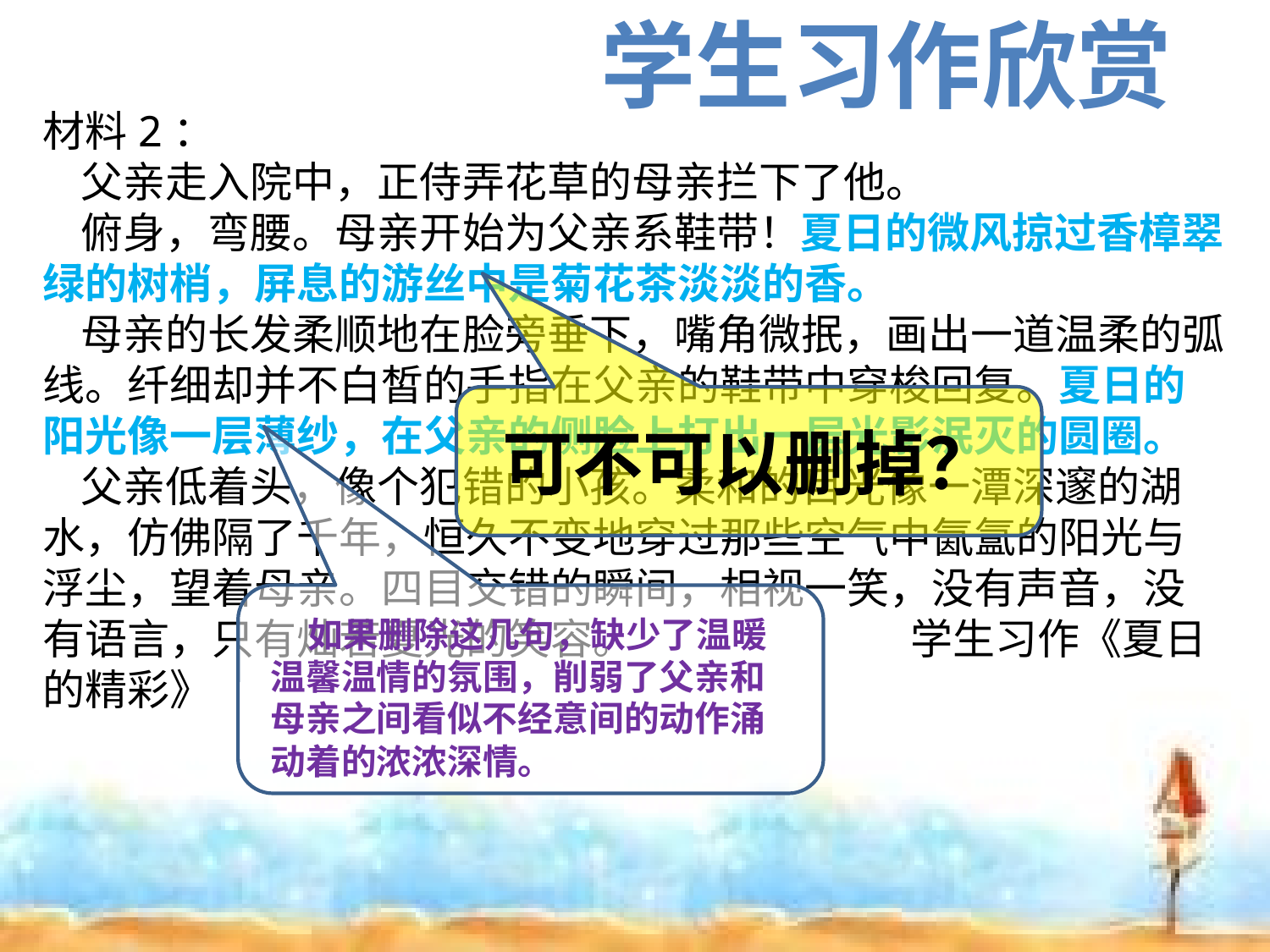

学生习作欣赏
材料2：
   父亲走入院中，正侍弄花草的母亲拦下了他。
   俯身，弯腰。母亲开始为父亲系鞋带！夏日的微风掠过香樟翠绿的树梢，屏息的游丝中是菊花茶淡淡的香。
   母亲的长发柔顺地在脸旁垂下，嘴角微抿，画出一道温柔的弧线。纤细却并不白皙的手指在父亲的鞋带中穿梭回复。夏日的阳光像一层薄纱，在父亲的侧脸上打出一层光影泯灭的圆圈。
   父亲低着头，像个犯错的小孩。柔和的目光像一潭深邃的湖水，仿佛隔了千年，恒久不变地穿过那些空气中氤氲的阳光与浮尘，望着母亲。四目交错的瞬间，相视一笑，没有声音，没有语言，只有灿若夏光的笑容。                             学生习作《夏日的精彩》
可不可以删掉？

如果删除这几句，缺少了温暖温馨温情的氛围，削弱了父亲和母亲之间看似不经意间的动作涌动着的浓浓深情。